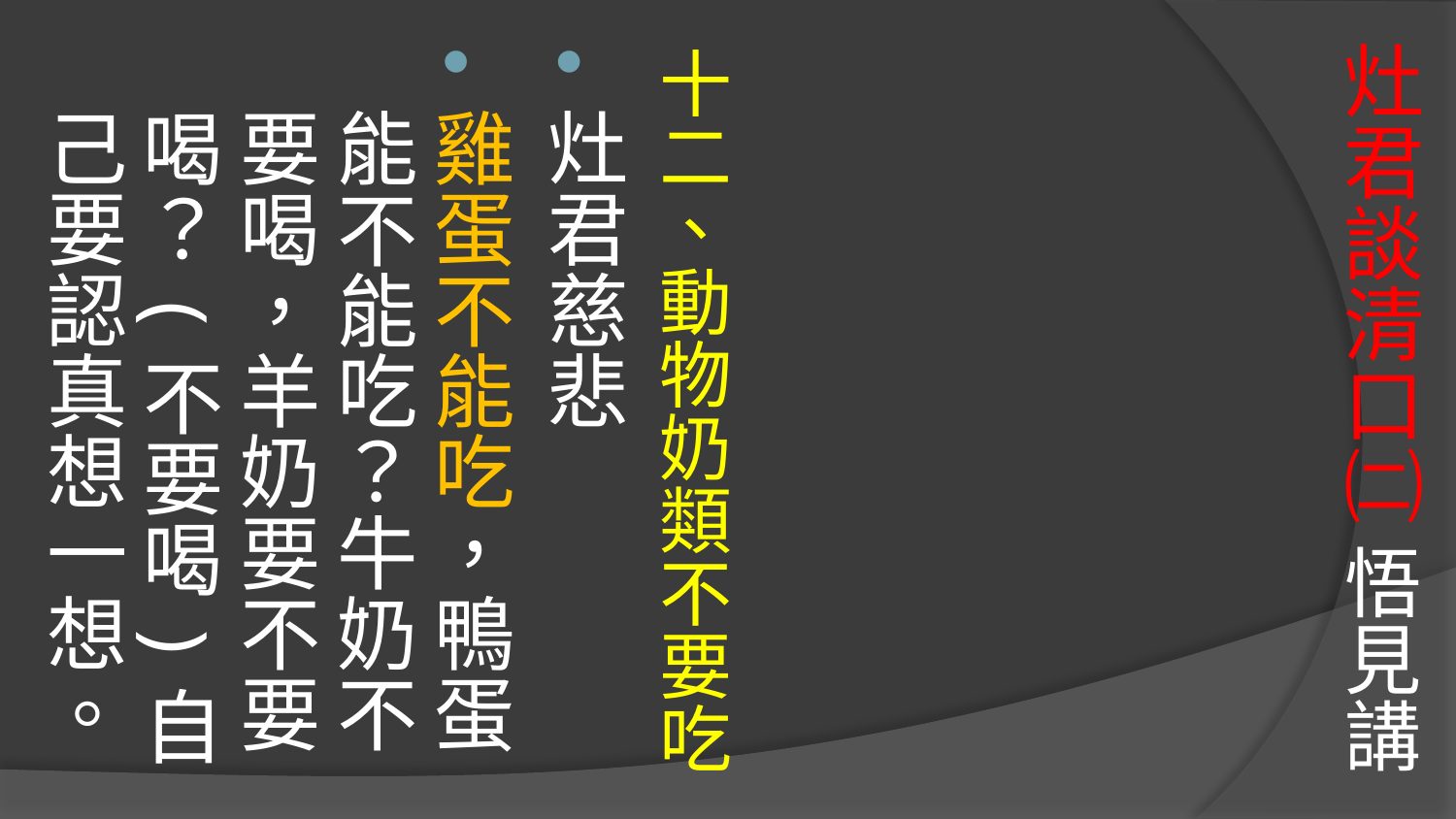

# 灶君談清口㈡ 悟見講
十二、動物奶類不要吃
灶君慈悲
雞蛋不能吃，鴨蛋能不能吃？牛奶不要喝，羊奶要不要喝？(不要喝)自己要認真想一想。